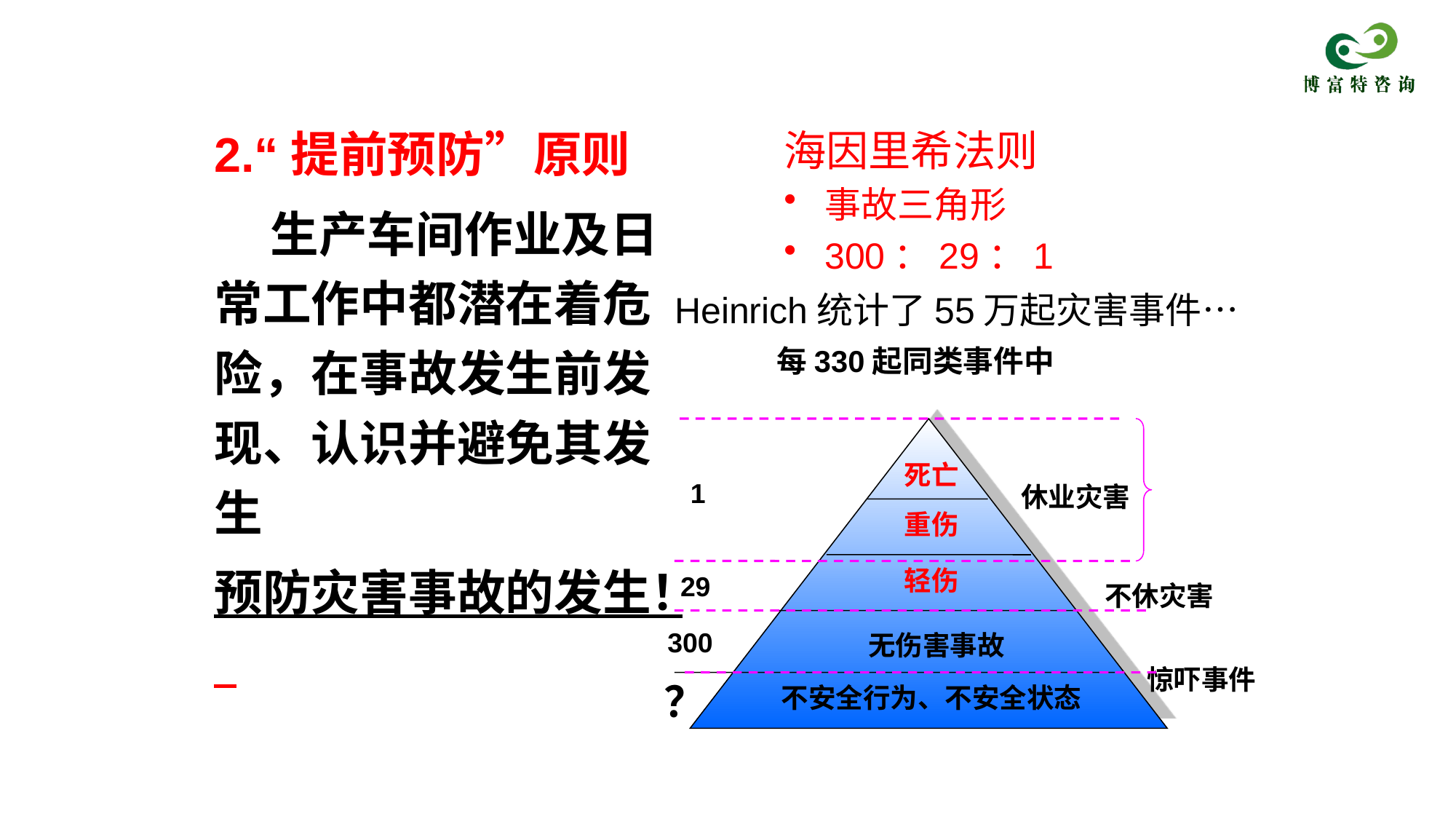

2.“提前预防”原则
    生产车间作业及日常工作中都潜在着危险，在事故发生前发现、认识并避免其发生
预防灾害事故的发生！
海因里希法则
事故三角形
300：29：1

Heinrich统计了55万起灾害事件…
每330起同类事件中

死亡
休业灾害
1

重伤

轻伤
29
不休灾害

300
无伤害事故
惊吓事件

不安全行为、不安全状态
？